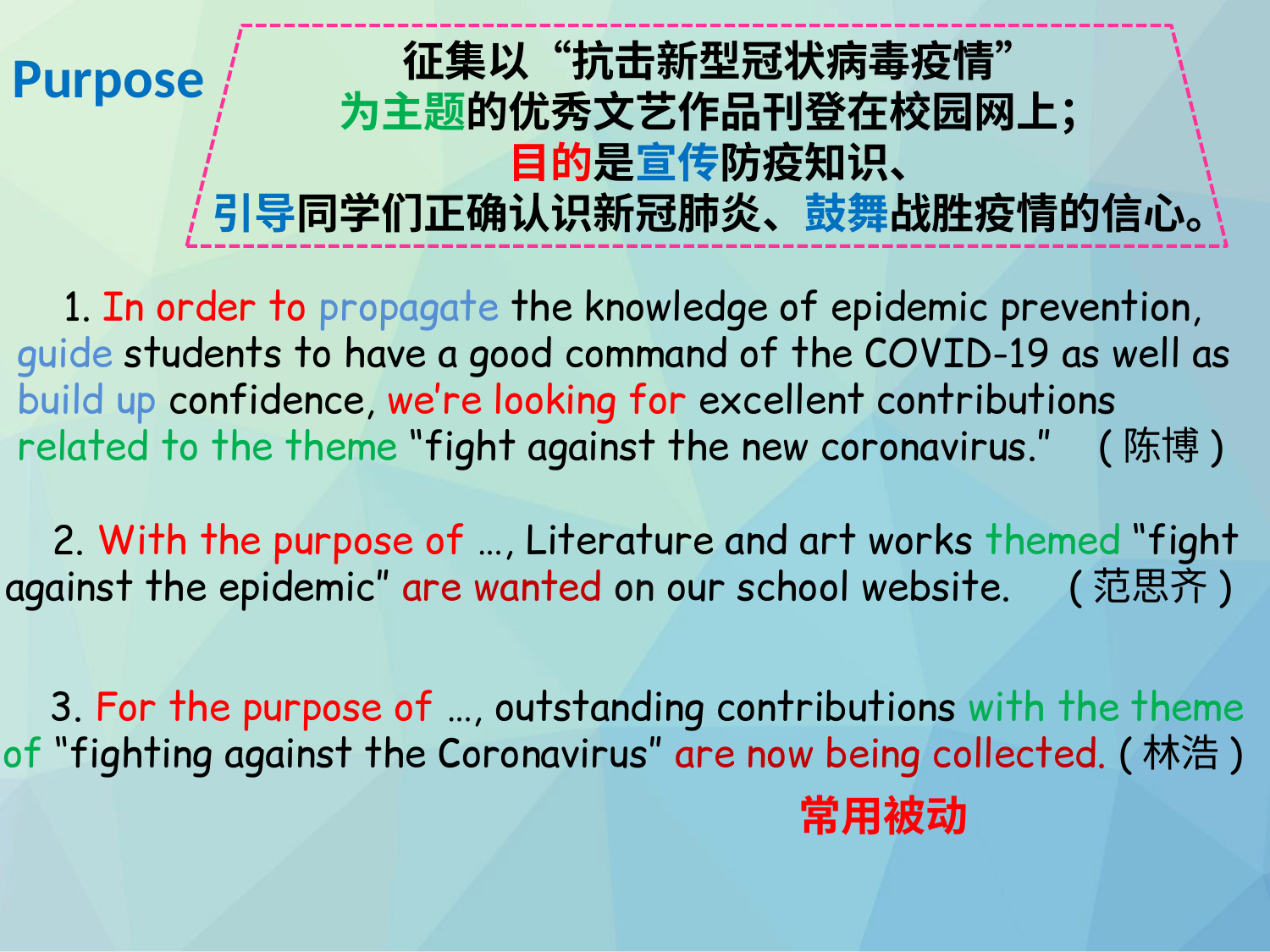

征集以“抗击新型冠状病毒疫情”
为主题的优秀文艺作品刊登在校园网上；
目的是宣传防疫知识、
引导同学们正确认识新冠肺炎、鼓舞战胜疫情的信心。
Purpose
    1. In order to propagate the knowledge of epidemic prevention, guide students to have a good command of the COVID-19 as well as build up confidence, we’re looking for excellent contributions related to the theme “fight against the new coronavirus.”    (陈博)
    2. With the purpose of …, Literature and art works themed “fight against the epidemic” are wanted on our school website.     (范思齐)
    3. For the purpose of …, outstanding contributions with the theme of “fighting against the Coronavirus” are now being collected. (林浩)
常用被动